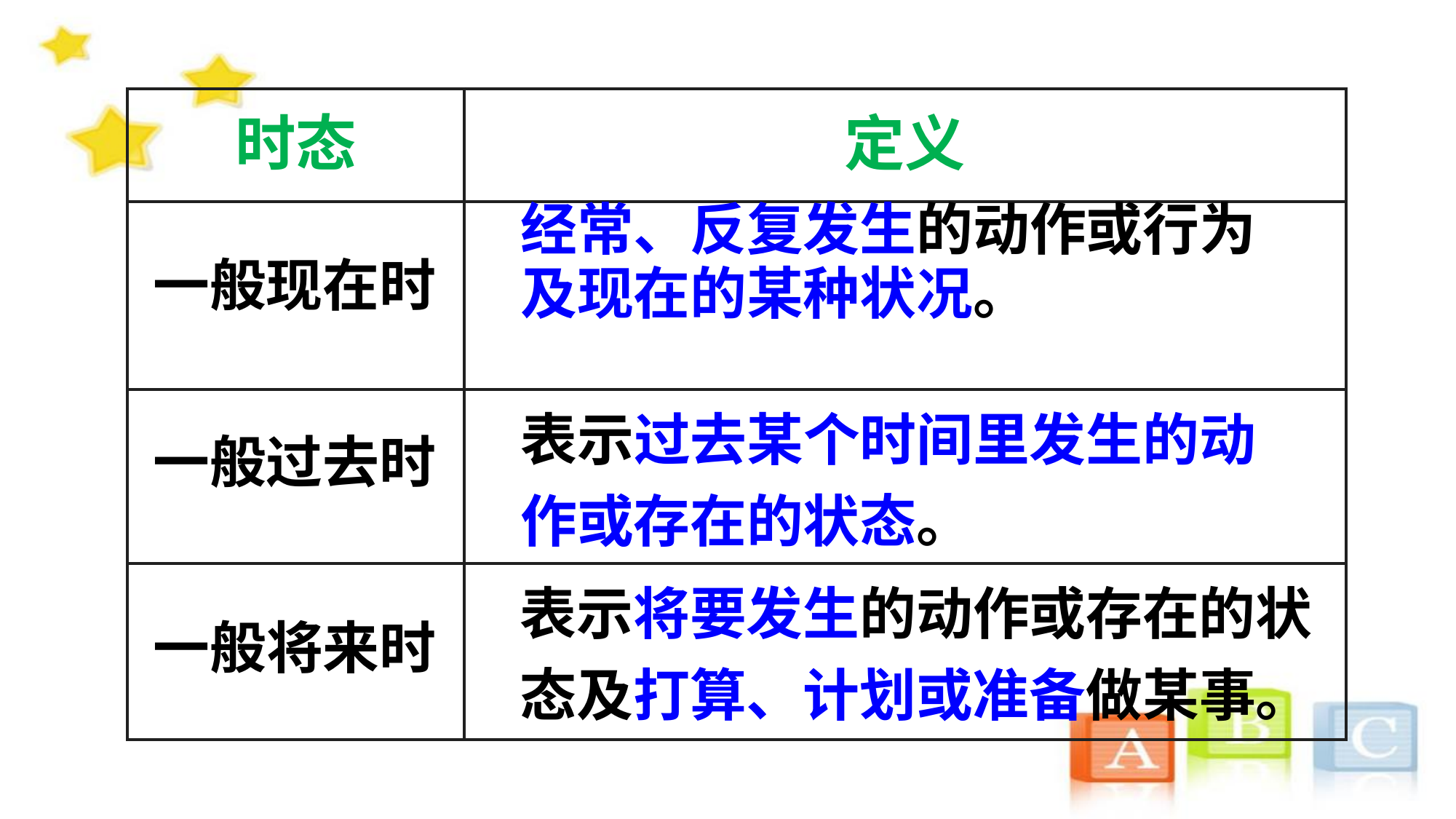

| 时态 | 定义 |
| --- | --- |
|  |  |
|  |  |
|  |  |
经常、反复发生的动作或行为及现在的某种状况。
一般现在时
表示过去某个时间里发生的动作或存在的状态。
一般过去时
表示将要发生的动作或存在的状态及打算、计划或准备做某事。
一般将来时